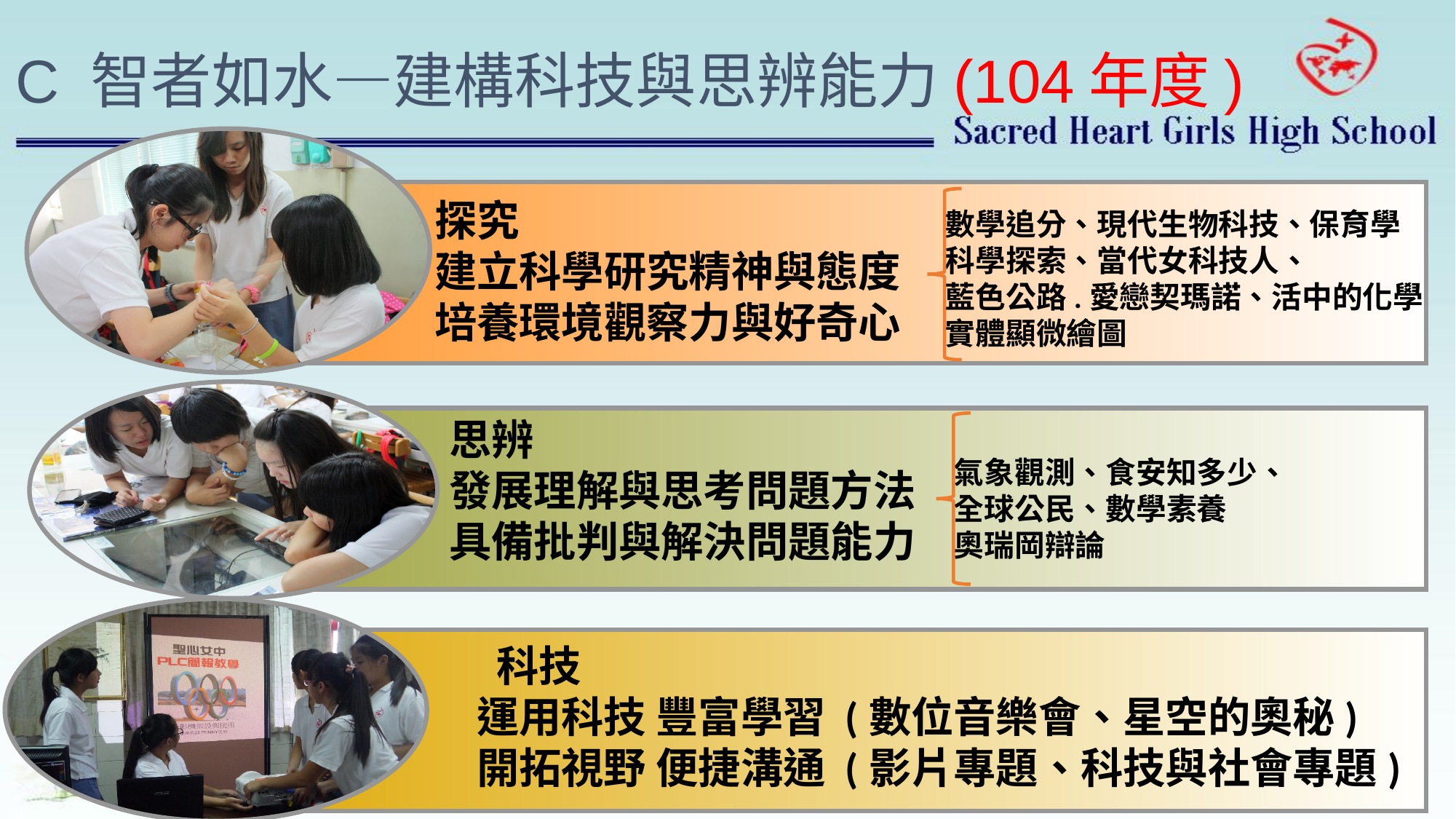

C 智者如水—建構科技與思辨能力(104年度)

探究
建立科學研究精神與態度
培養環境觀察力與好奇心

數學追分、現代生物科技、保育學
科學探索、當代女科技人、
藍色公路.愛戀契瑪諾、活中的化學
實體顯微繪圖

思辨
發展理解與思考問題方法
具備批判與解決問題能力

氣象觀測、食安知多少、
全球公民、數學素養
奧瑞岡辯論

 科技
運用科技 豐富學習 (數位音樂會、星空的奧秘)
開拓視野 便捷溝通 (影片專題、科技與社會專題)